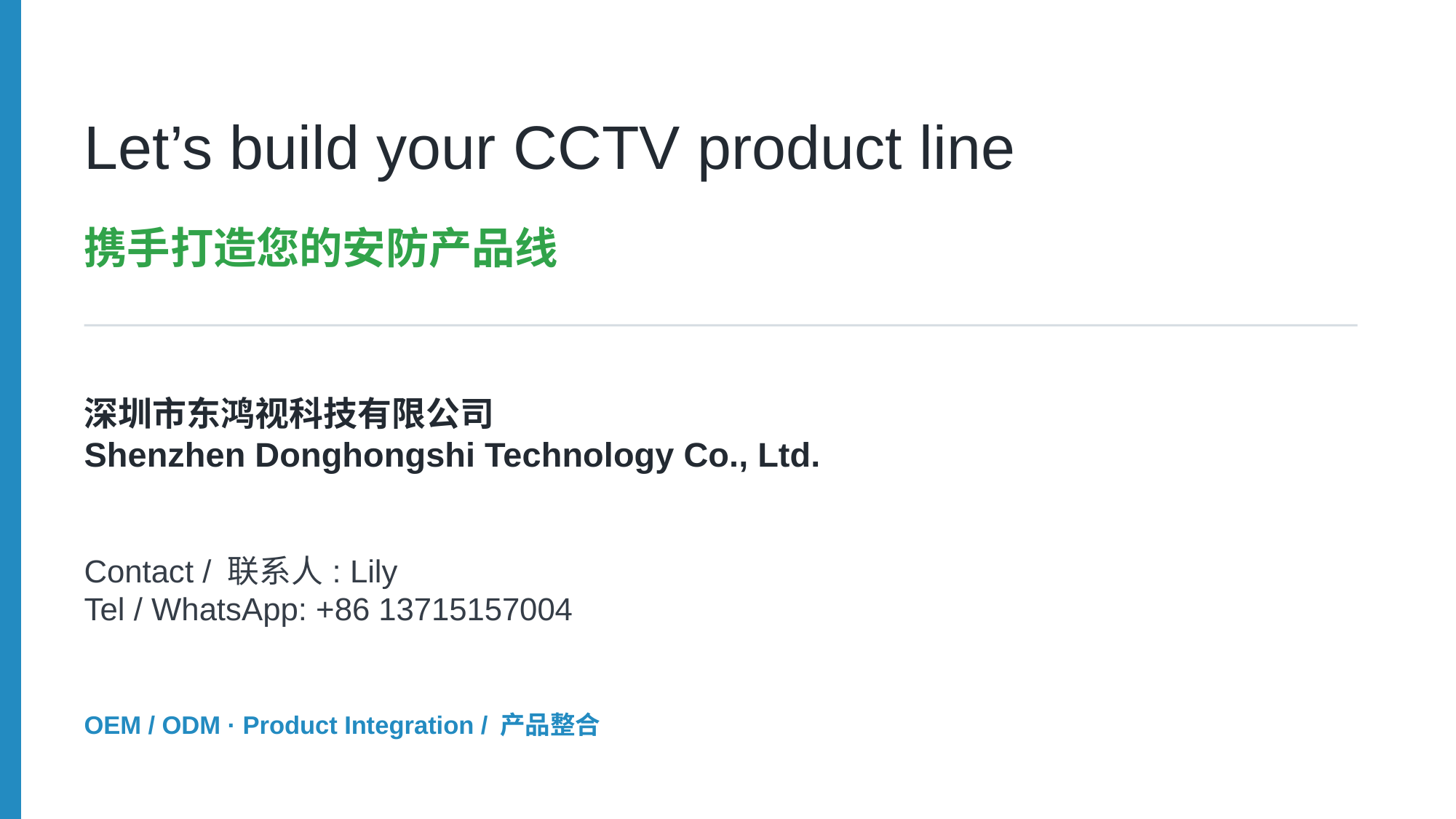

Let’s build your CCTV product line
携手打造您的安防产品线

深圳市东鸿视科技有限公司
Shenzhen Donghongshi Technology Co., Ltd.
Contact / 联系人: Lily
Tel / WhatsApp: +86 13715157004
OEM / ODM · Product Integration / 产品整合